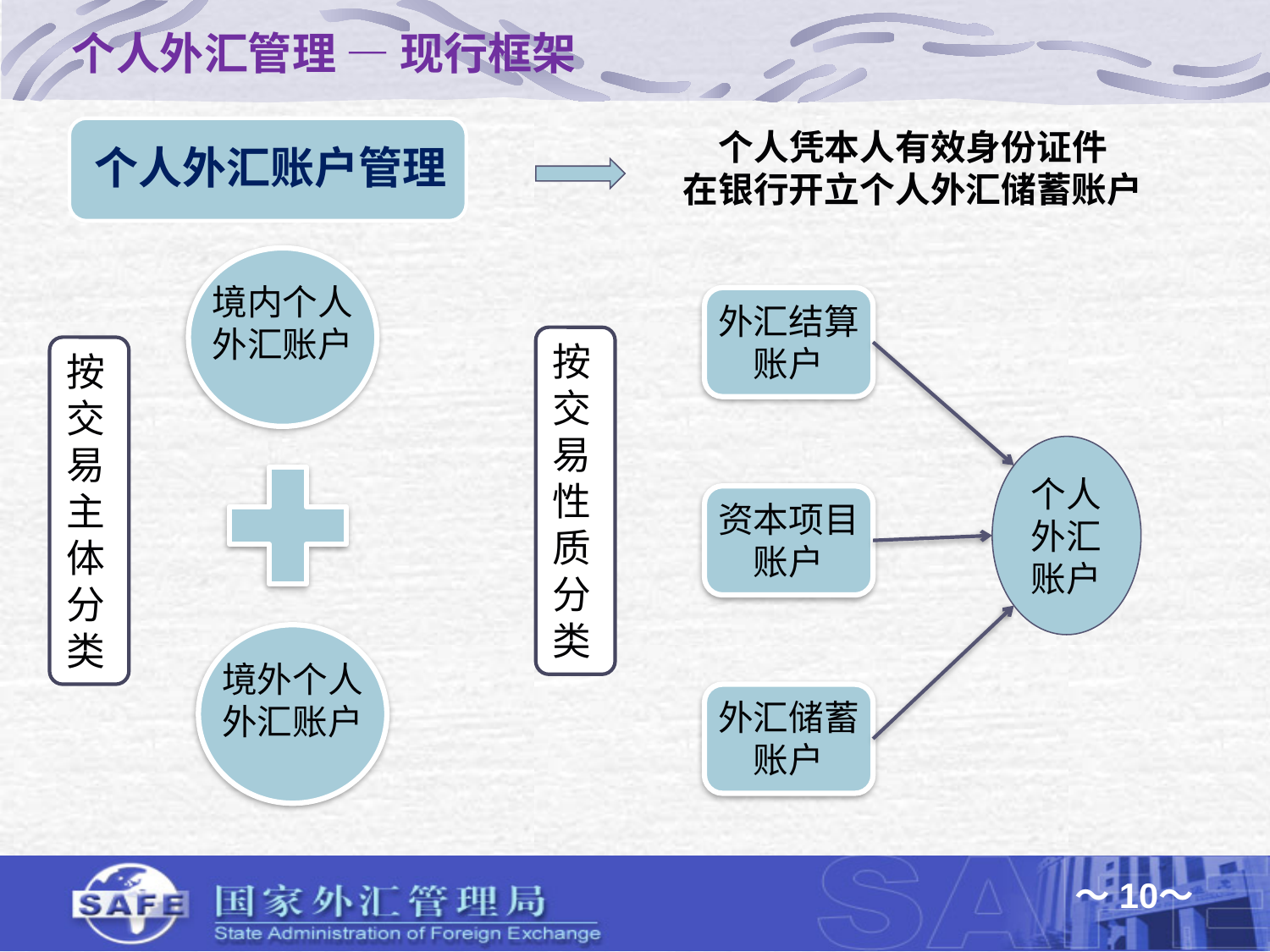

个人外汇管理 — 现行框架
个人外汇账户管理

个人凭本人有效身份证件
在银行开立个人外汇储蓄账户

境内个人
外汇账户
外汇结算
账户
按
交
易
性
质
分
类
按
交
易
主
体
分
类
个人
外汇
账户

资本项目
账户
境外个人
外汇账户
外汇储蓄
账户
～10～